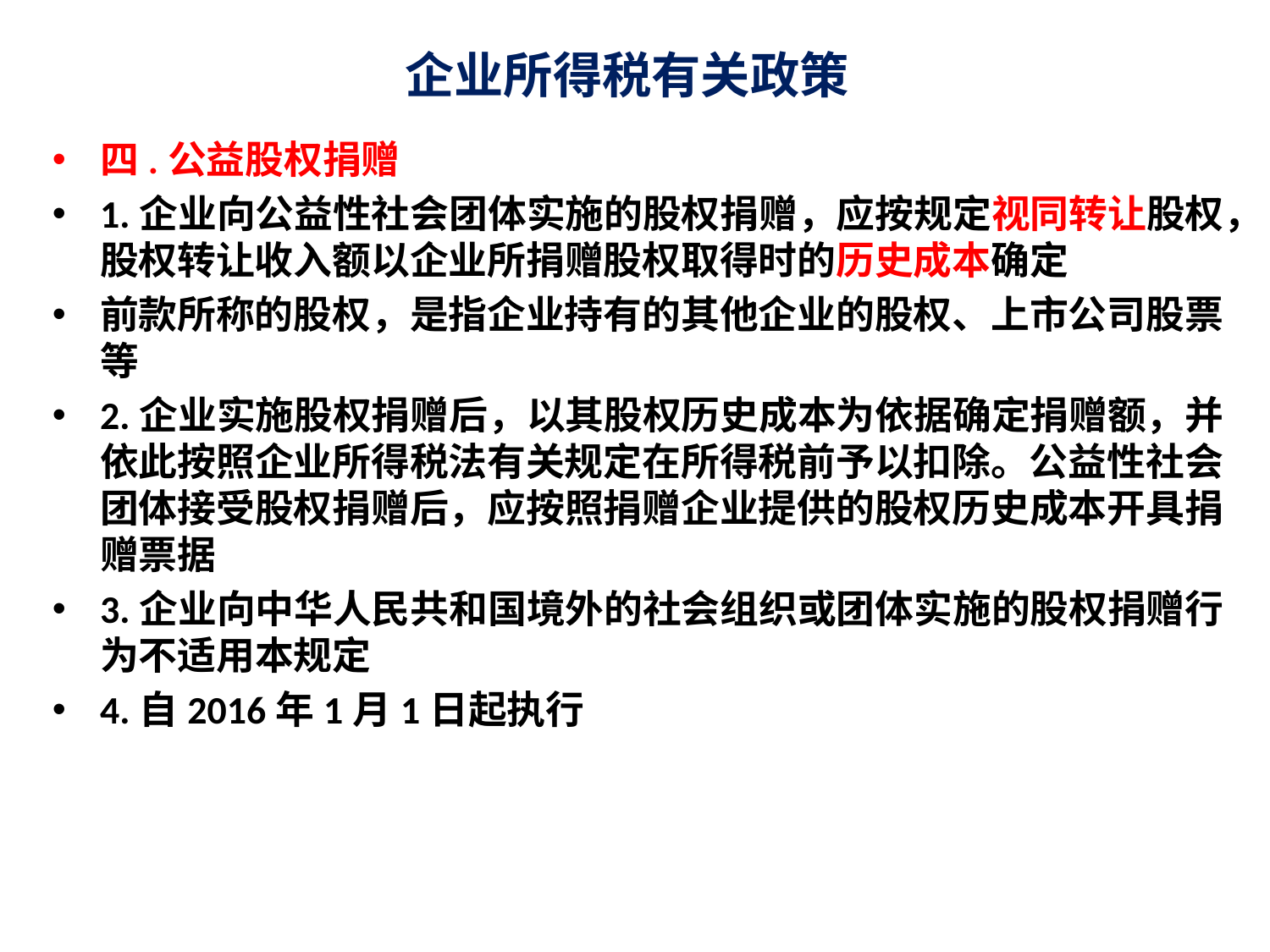

# 企业所得税有关政策
四.公益股权捐赠
1.企业向公益性社会团体实施的股权捐赠，应按规定视同转让股权，股权转让收入额以企业所捐赠股权取得时的历史成本确定
前款所称的股权，是指企业持有的其他企业的股权、上市公司股票等
2.企业实施股权捐赠后，以其股权历史成本为依据确定捐赠额，并依此按照企业所得税法有关规定在所得税前予以扣除。公益性社会团体接受股权捐赠后，应按照捐赠企业提供的股权历史成本开具捐赠票据
3.企业向中华人民共和国境外的社会组织或团体实施的股权捐赠行为不适用本规定
4.自2016年1月1日起执行